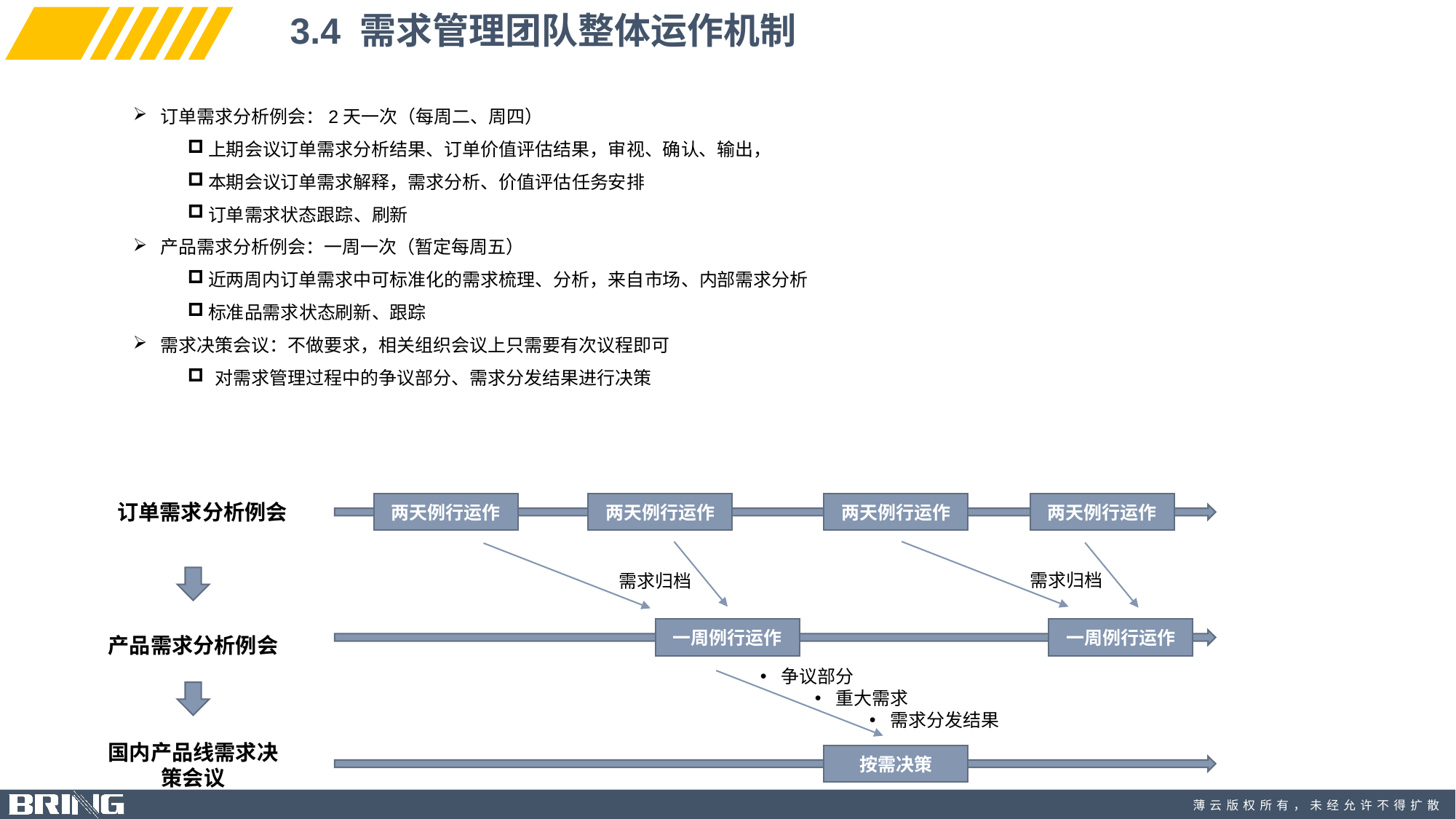

3.4 需求管理团队整体运作机制
订单需求分析例会：2天一次（每周二、周四）
上期会议订单需求分析结果、订单价值评估结果，审视、确认、输出，
本期会议订单需求解释，需求分析、价值评估任务安排
订单需求状态跟踪、刷新
产品需求分析例会：一周一次（暂定每周五）
近两周内订单需求中可标准化的需求梳理、分析，来自市场、内部需求分析
标准品需求状态刷新、跟踪
需求决策会议：不做要求，相关组织会议上只需要有次议程即可
对需求管理过程中的争议部分、需求分发结果进行决策

订单需求分析例会
两天例行运作
两天例行运作
两天例行运作
两天例行运作

需求归档
需求归档

产品需求分析例会
一周例行运作
一周例行运作

争议部分
重大需求
需求分发结果

国内产品线需求决策会议
按需决策